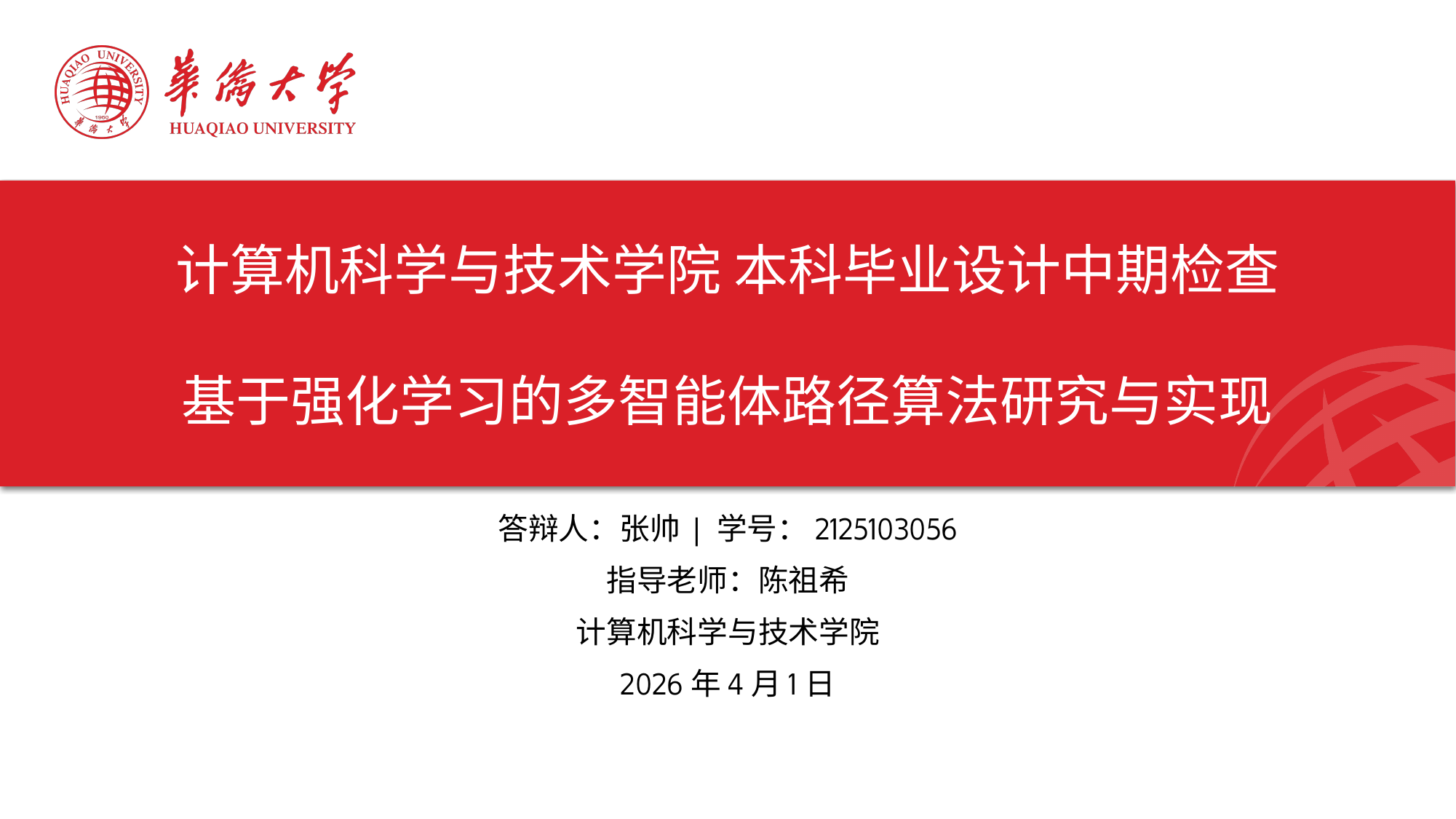

# 计算机科学与技术学院 本科毕业设计中期检查 基于强化学习的多智能体路径算法研究与实现
答辩人：张帅 | 学号：2125103056
指导老师：陈祖希
计算机科学与技术学院
2026年4月1日